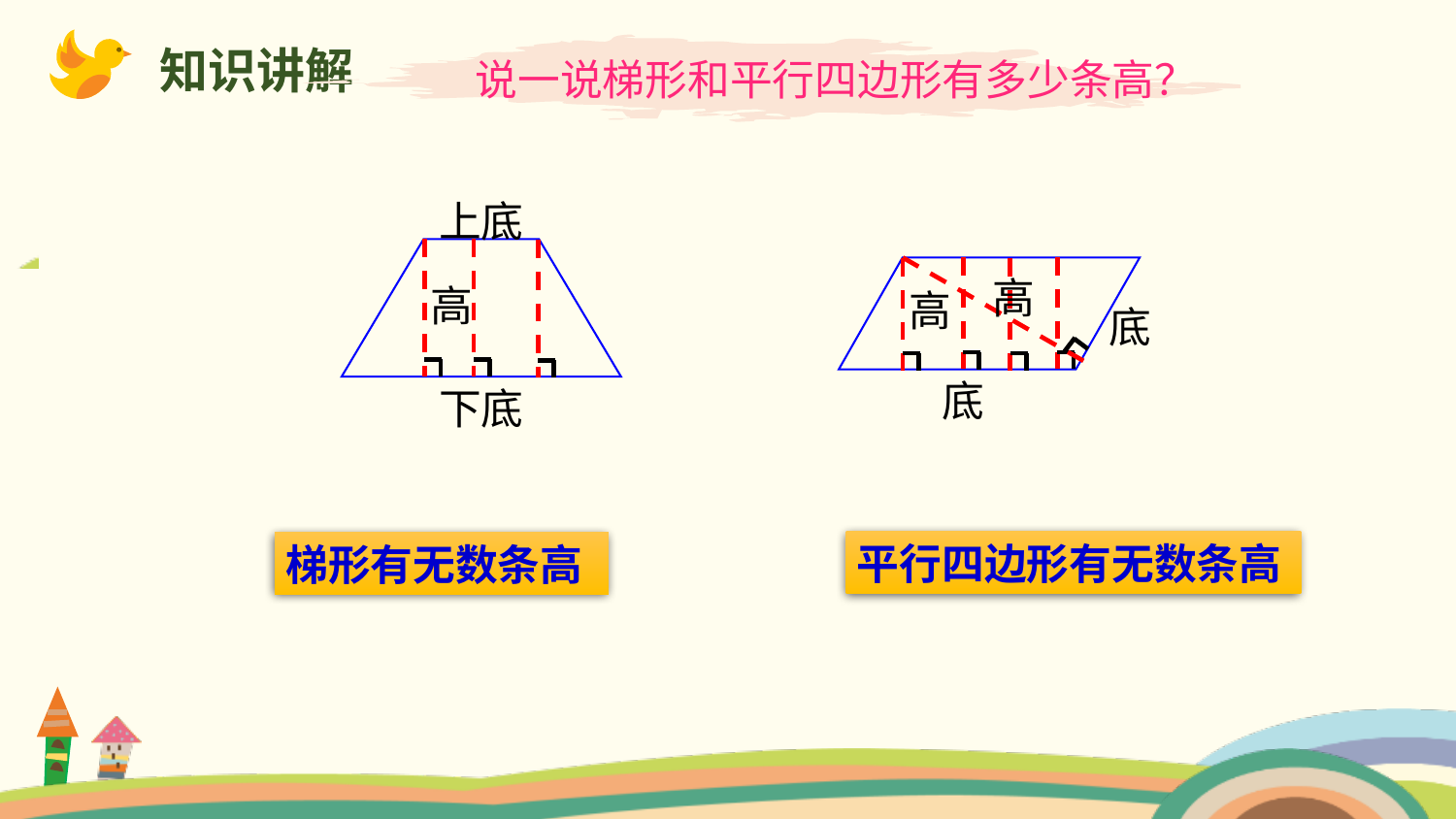

说一说梯形和平行四边形有多少条高？
知识讲解
上底

高
高
高
底
底
下底
平行四边形有无数条高
梯形有无数条高